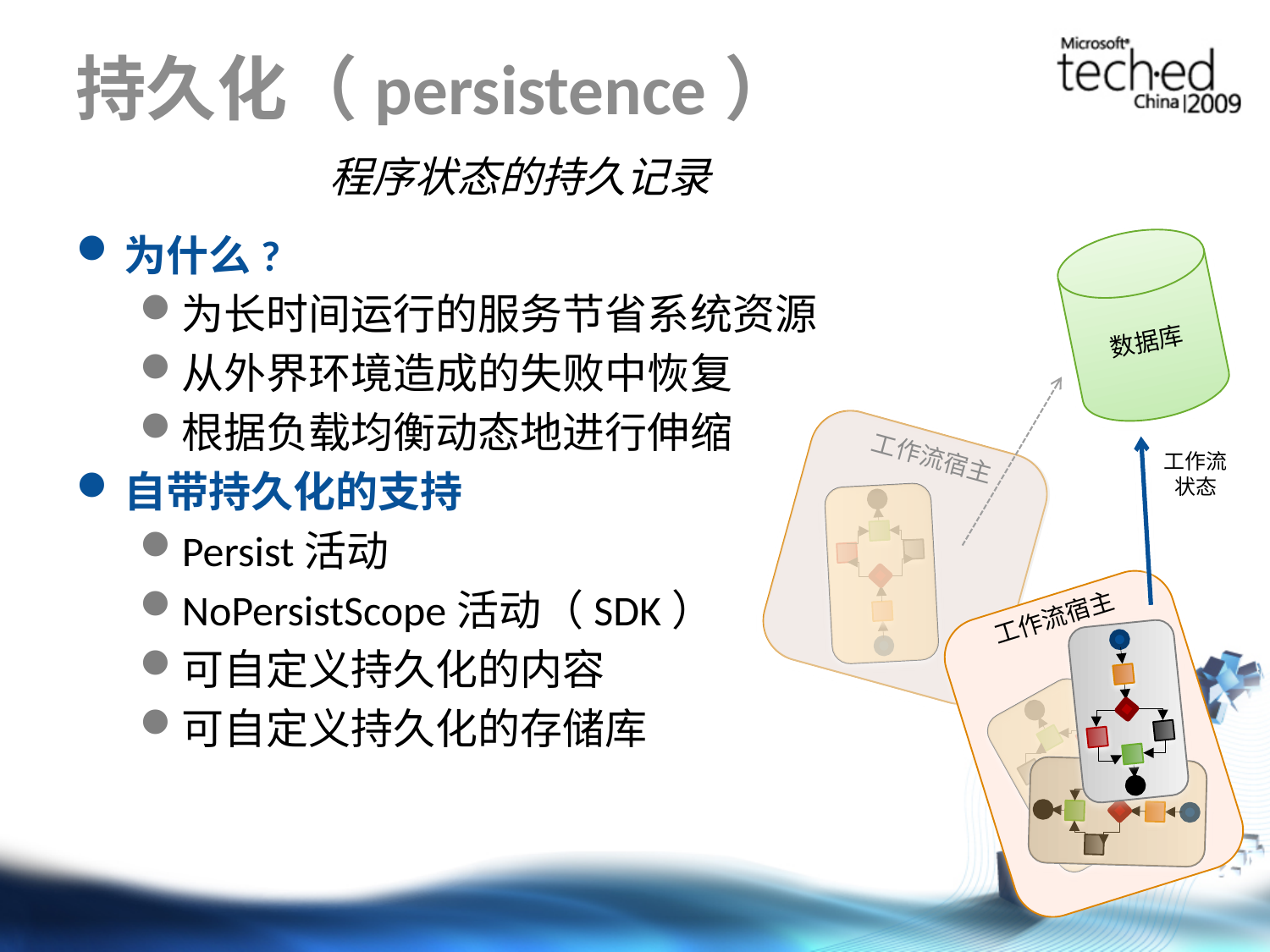

# 持久化（persistence）
程序状态的持久记录
为什么?
为长时间运行的服务节省系统资源
从外界环境造成的失败中恢复
根据负载均衡动态地进行伸缩
自带持久化的支持
Persist活动
NoPersistScope活动（SDK）
可自定义持久化的内容
可自定义持久化的存储库
数据库

工作流宿主

工作流状态

工作流宿主